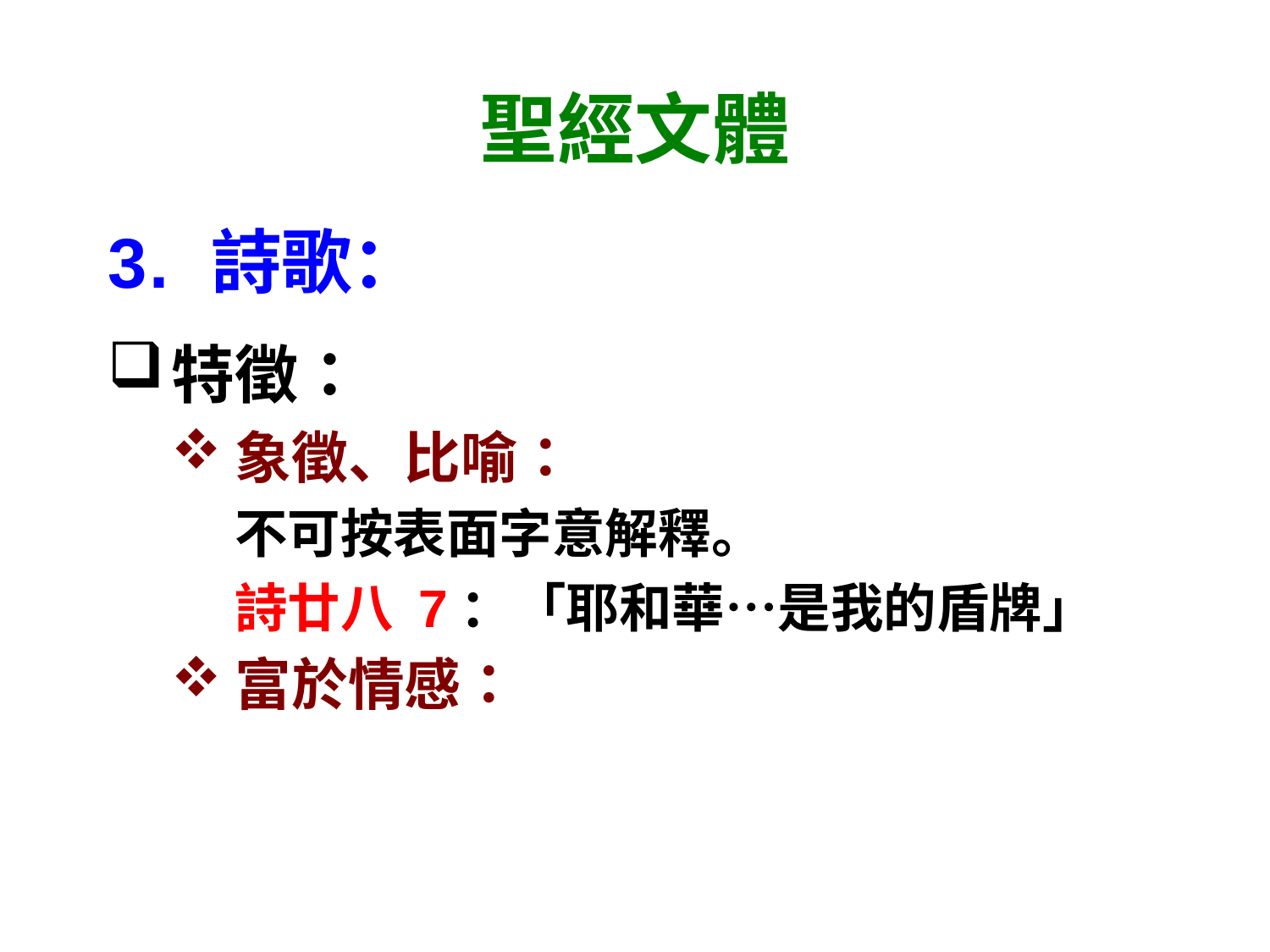

# 聖經文體
詩歌：

特徵：
象徵、比喻：
不可按表面字意解釋。
詩廿八 7：「耶和華…是我的盾牌」
富於情感：